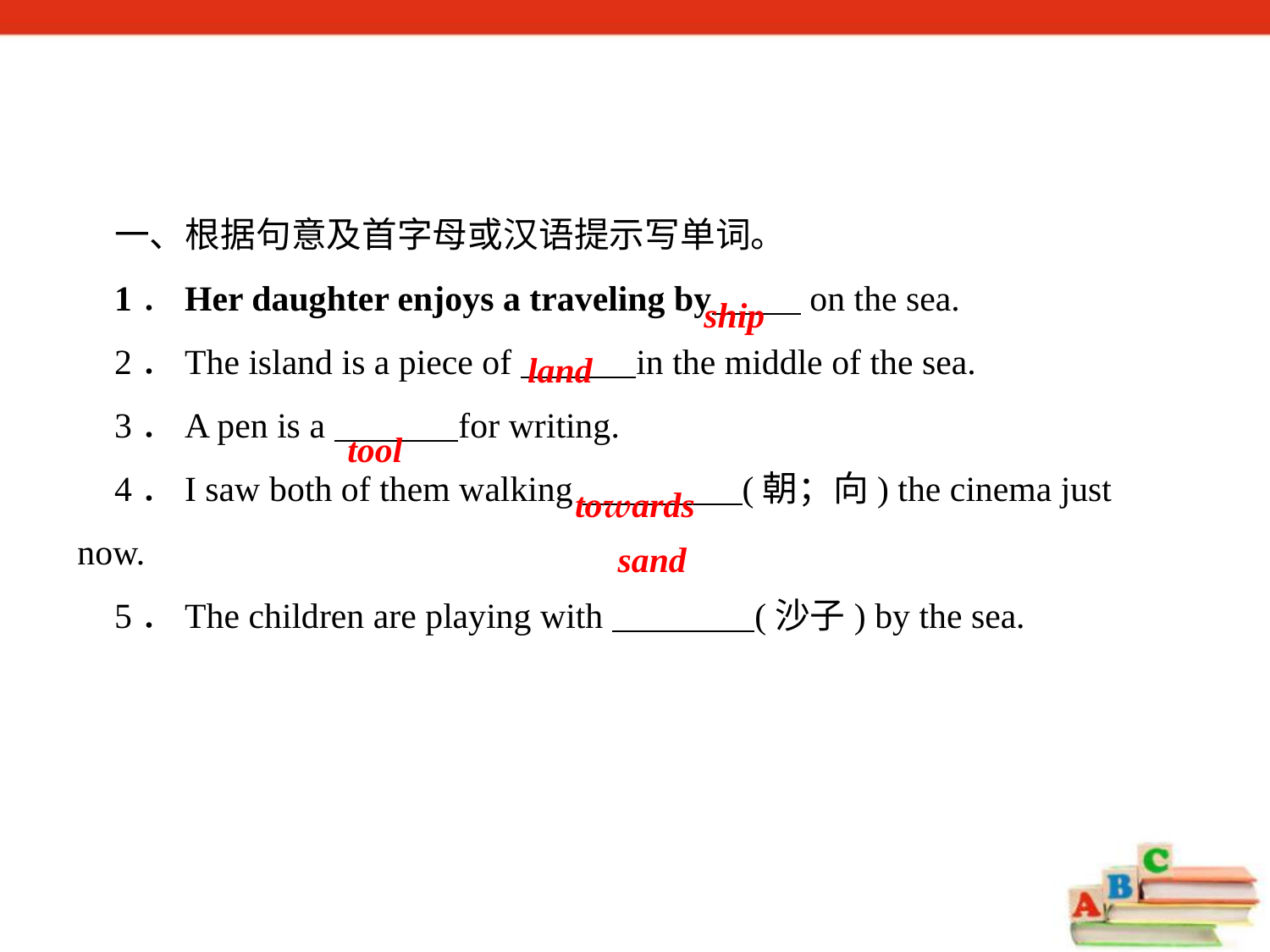

一、根据句意及首字母或汉语提示写单词。
1．Her daughter enjoys a traveling by           on the sea.
2．The island is a piece of              in the middle of the sea.
3．A pen is a               for writing.
4．I saw both of them walking                   (朝；向) the cinema just now.
5．The children are playing with                 (沙子) by the sea.
 ship
land
tool
towards
sand